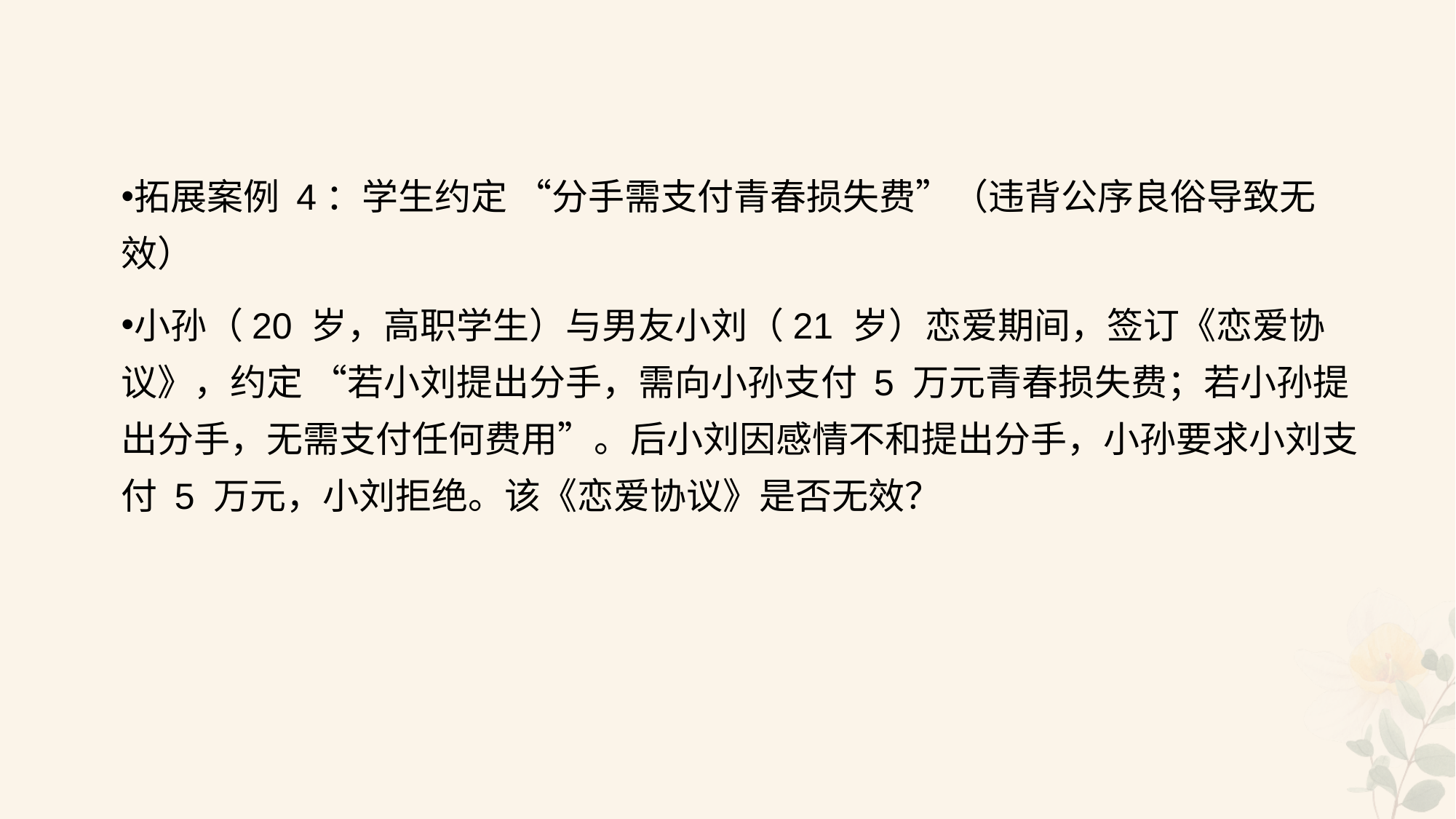

#
拓展案例 4：学生约定 “分手需支付青春损失费”（违背公序良俗导致无效）
小孙（20 岁，高职学生）与男友小刘（21 岁）恋爱期间，签订《恋爱协议》，约定 “若小刘提出分手，需向小孙支付 5 万元青春损失费；若小孙提出分手，无需支付任何费用”。后小刘因感情不和提出分手，小孙要求小刘支付 5 万元，小刘拒绝。该《恋爱协议》是否无效？